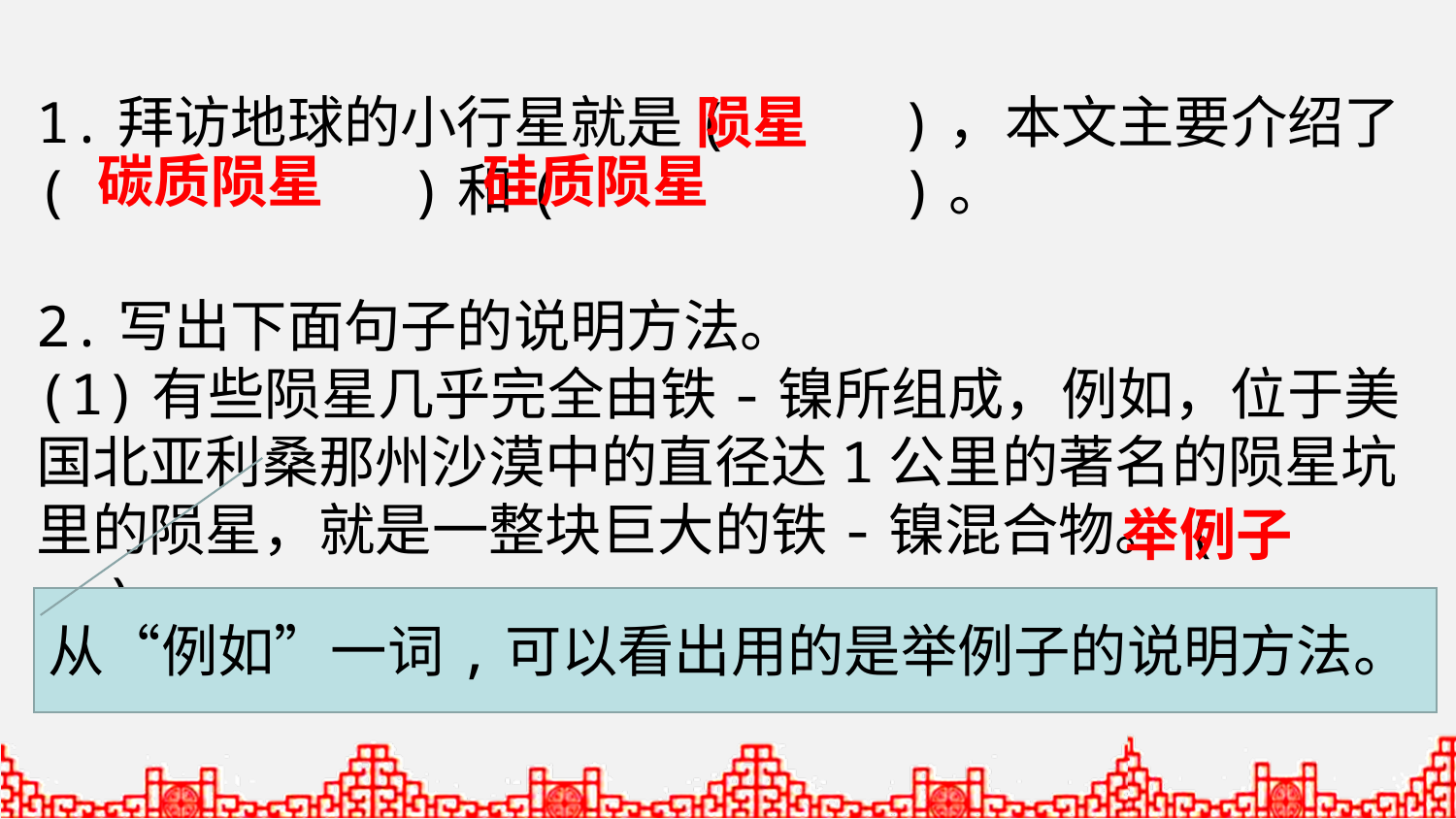

1.拜访地球的小行星就是(     )，本文主要介绍了(          )和(          )。

2.写出下面句子的说明方法。
(1)有些陨星几乎完全由铁-镍所组成，例如，位于美国北亚利桑那州沙漠中的直径达1公里的著名的陨星坑里的陨星，就是一整块巨大的铁-镍混合物。(        )

陨星
 碳质陨星
硅质陨星
举例子
从“例如”一词,可以看出用的是举例子的说明方法。